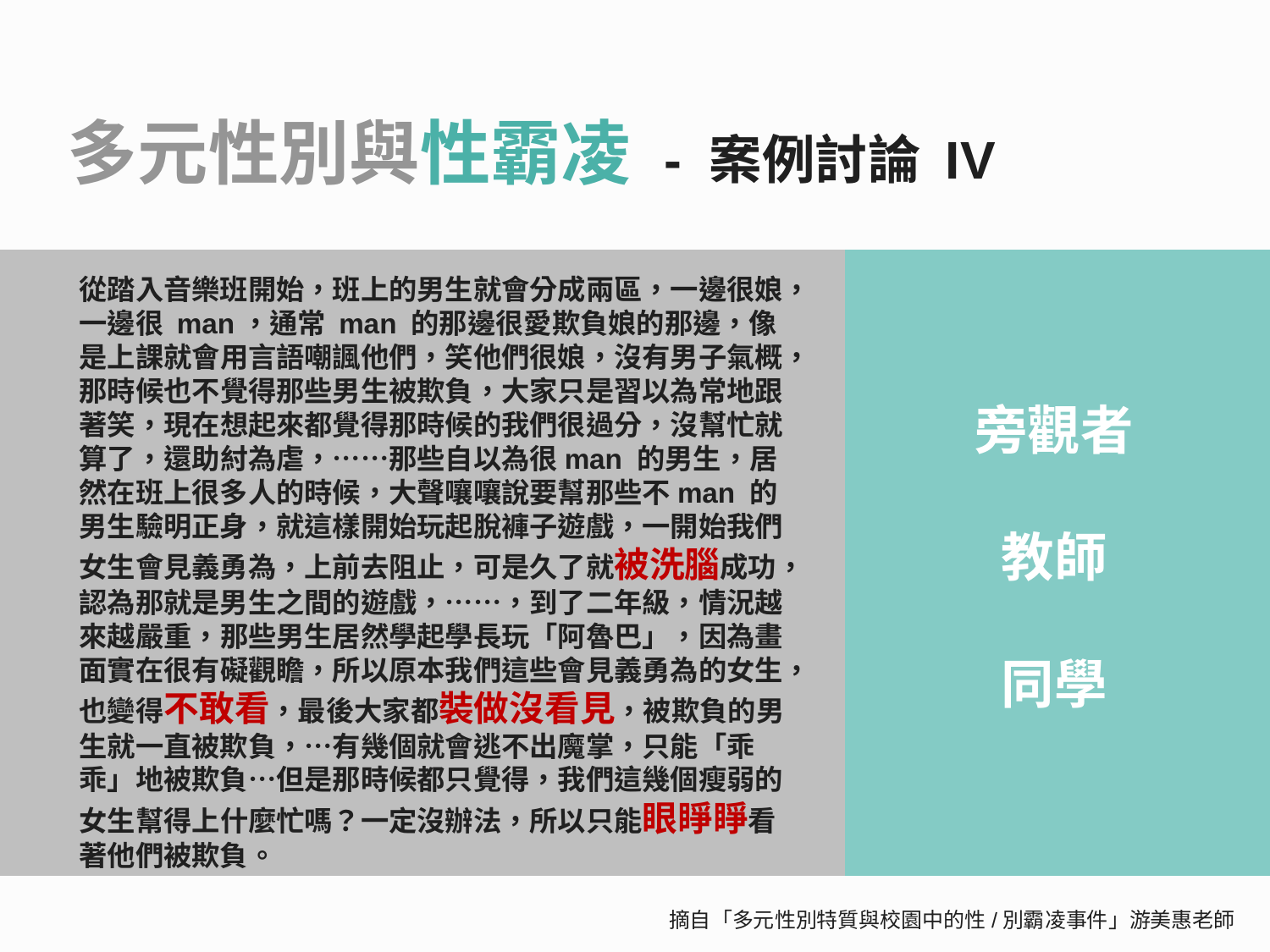

多元性別與性霸凌 - 案例討論 IV

從踏入音樂班開始，班上的男生就會分成兩區，一邊很娘，一邊很 man，通常 man 的那邊很愛欺負娘的那邊，像是上課就會用言語嘲諷他們，笑他們很娘，沒有男子氣概，那時候也不覺得那些男生被欺負，大家只是習以為常地跟著笑，現在想起來都覺得那時候的我們很過分，沒幫忙就算了，還助紂為虐，⋯⋯那些自以為很man 的男生，居然在班上很多人的時候，大聲嚷嚷說要幫那些不man 的男生驗明正身，就這樣開始玩起脫褲子遊戲，一開始我們女生會見義勇為，上前去阻止，可是久了就被洗腦成功，認為那就是男生之間的遊戲，⋯⋯，到了二年級，情況越來越嚴重，那些男生居然學起學長玩「阿魯巴」，因為畫面實在很有礙觀瞻，所以原本我們這些會見義勇為的女生，也變得不敢看，最後大家都裝做沒看見，被欺負的男生就一直被欺負，…有幾個就會逃不出魔掌，只能「乖乖」地被欺負…但是那時候都只覺得，我們這幾個瘦弱的女生幫得上什麼忙嗎？一定沒辦法，所以只能眼睜睜看著他們被欺負。

旁觀者

教師

同學
摘自「多元性別特質與校園中的性/別霸凌事件」游美惠老師